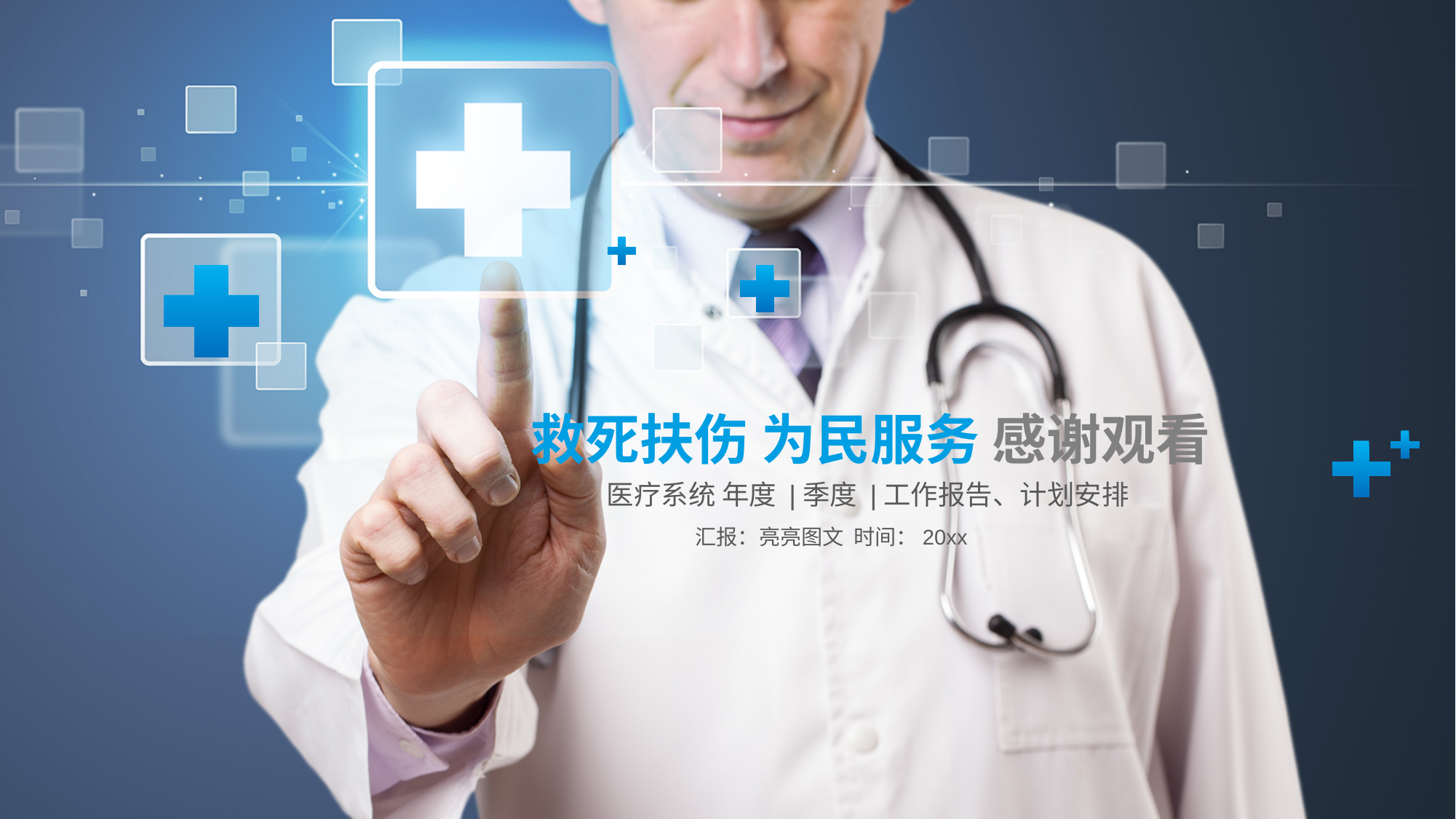

救死扶伤 为民服务 感谢观看

医疗系统 年度 |季度 |工作报告、计划安排
汇报：亮亮图文  时间：20xx